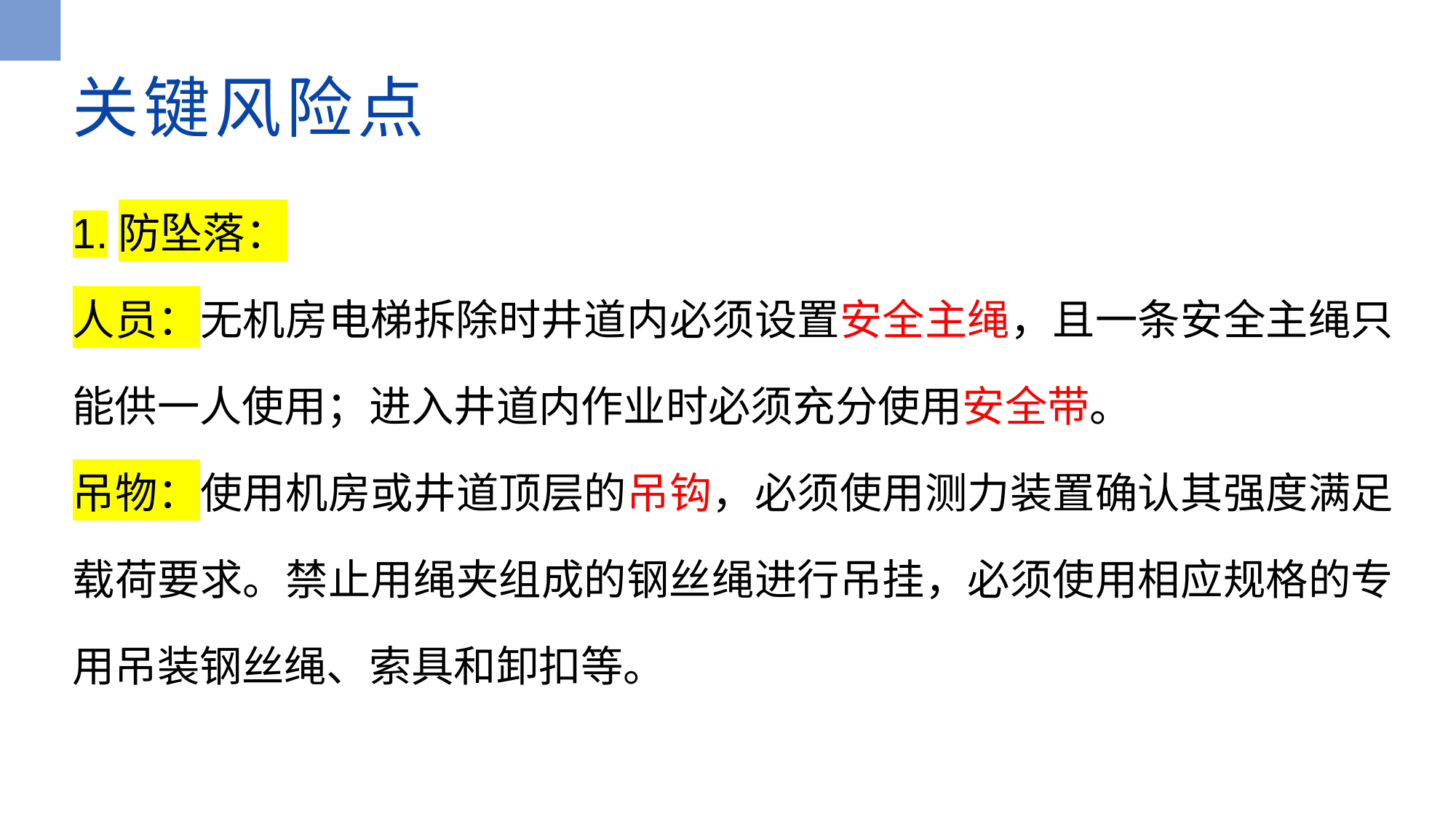

# 关键风险点
1.防坠落：
人员：无机房电梯拆除时井道内必须设置安全主绳，且一条安全主绳只能供一人使用；进入井道内作业时必须充分使用安全带。
吊物：使用机房或井道顶层的吊钩，必须使用测力装置确认其强度满足载荷要求。禁止用绳夹组成的钢丝绳进行吊挂，必须使用相应规格的专用吊装钢丝绳、索具和卸扣等。